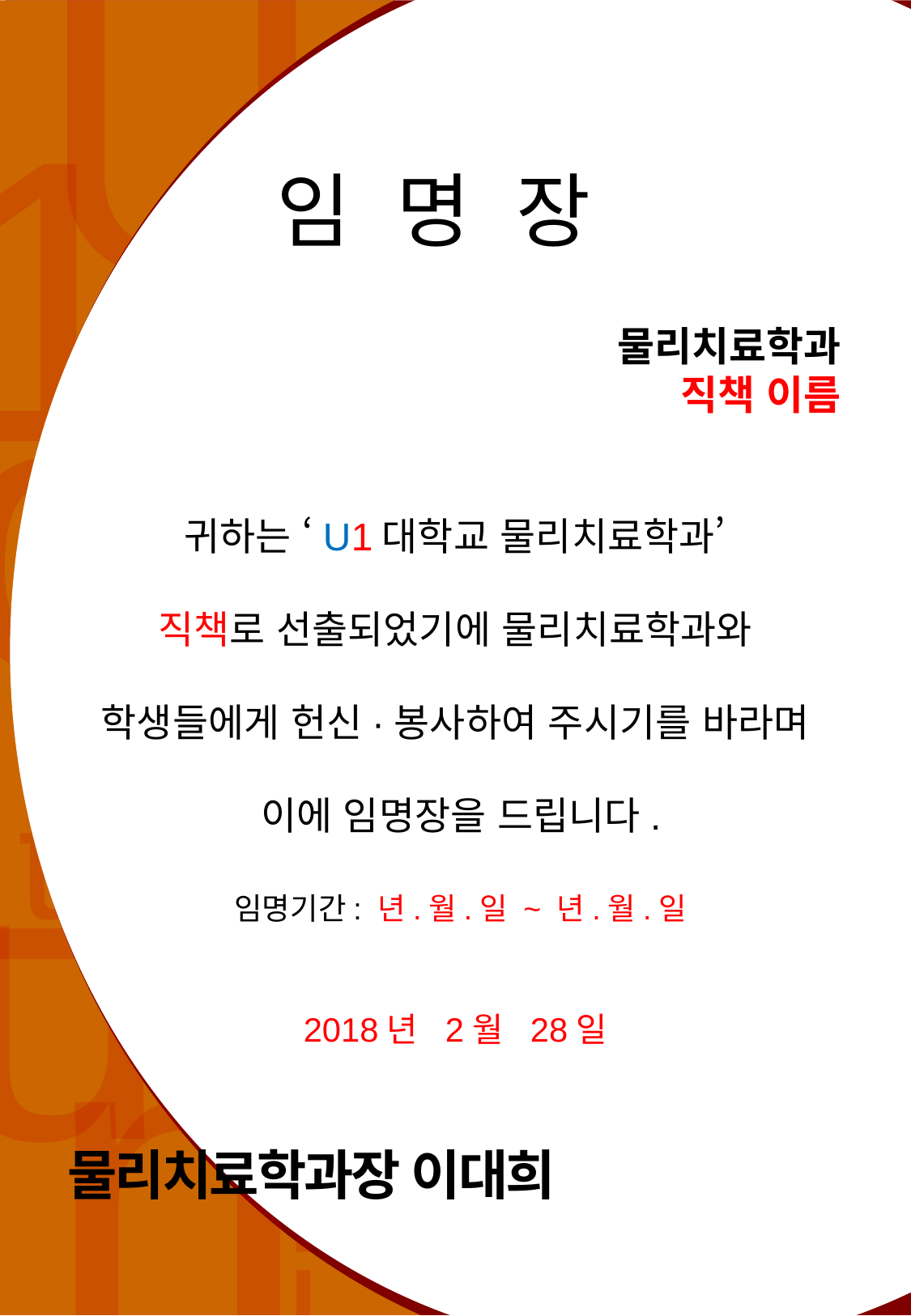

U

1U
o
L
u
t
n
i
임  명  장
물리치료학과
직책 이름
귀하는 ‘U1대학교 물리치료학과’
직책로 선출되었기에 물리치료학과와
학생들에게 헌신·봉사하여 주시기를 바라며
이에 임명장을 드립니다.
임명기간: 년.월.일 ~ 년.월.일
2018년  2월  28일
물리치료학과장 이대희